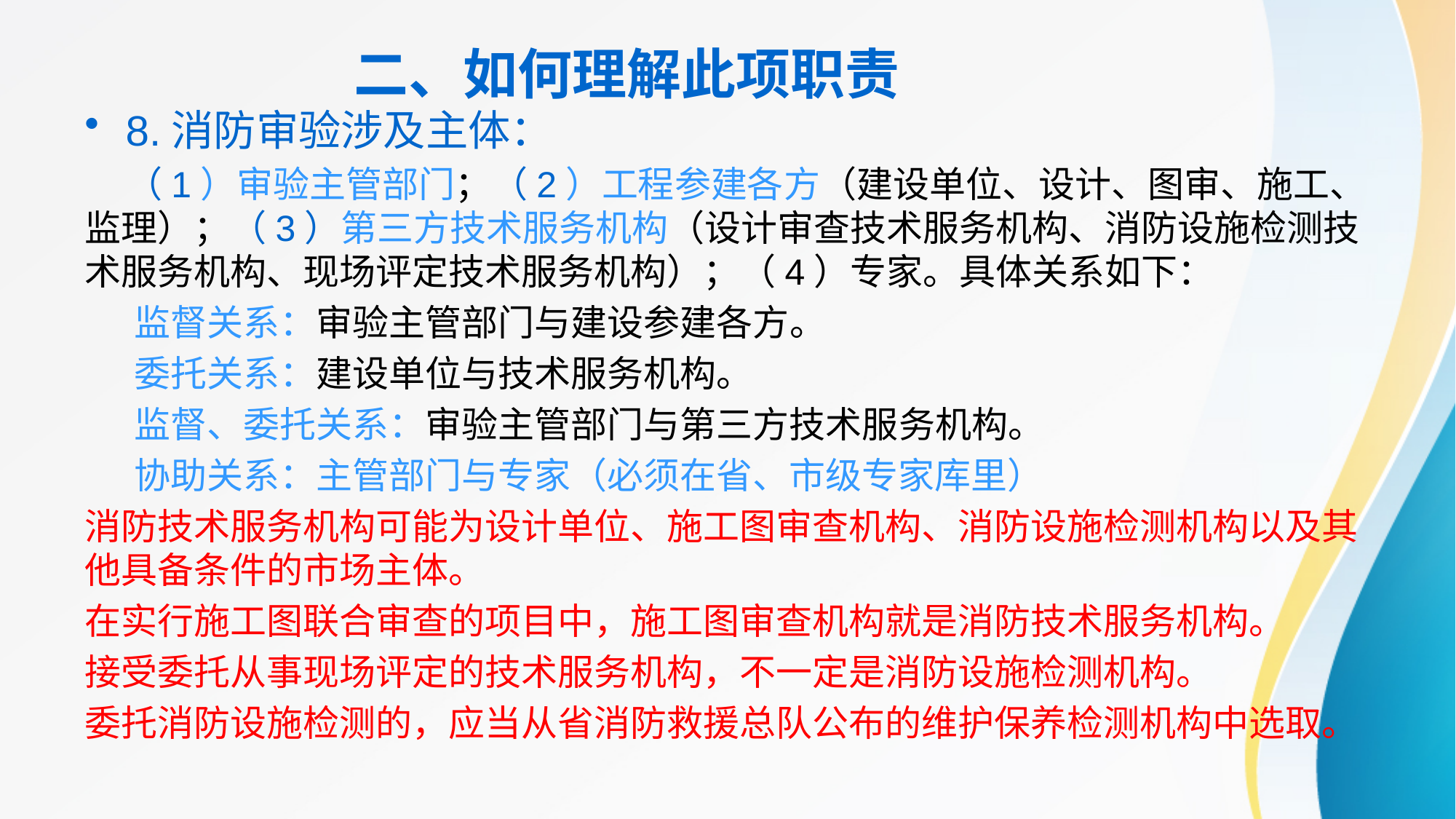

# 二、如何理解此项职责
8.消防审验涉及主体：
    （1）审验主管部门；（2）工程参建各方（建设单位、设计、图审、施工、监理）；（3）第三方技术服务机构（设计审查技术服务机构、消防设施检测技术服务机构、现场评定技术服务机构）；（4）专家。具体关系如下：
     监督关系：审验主管部门与建设参建各方。
     委托关系：建设单位与技术服务机构。
     监督、委托关系：审验主管部门与第三方技术服务机构。
     协助关系：主管部门与专家（必须在省、市级专家库里）
消防技术服务机构可能为设计单位、施工图审查机构、消防设施检测机构以及其他具备条件的市场主体。
在实行施工图联合审查的项目中，施工图审查机构就是消防技术服务机构。
接受委托从事现场评定的技术服务机构，不一定是消防设施检测机构。
委托消防设施检测的，应当从省消防救援总队公布的维护保养检测机构中选取。